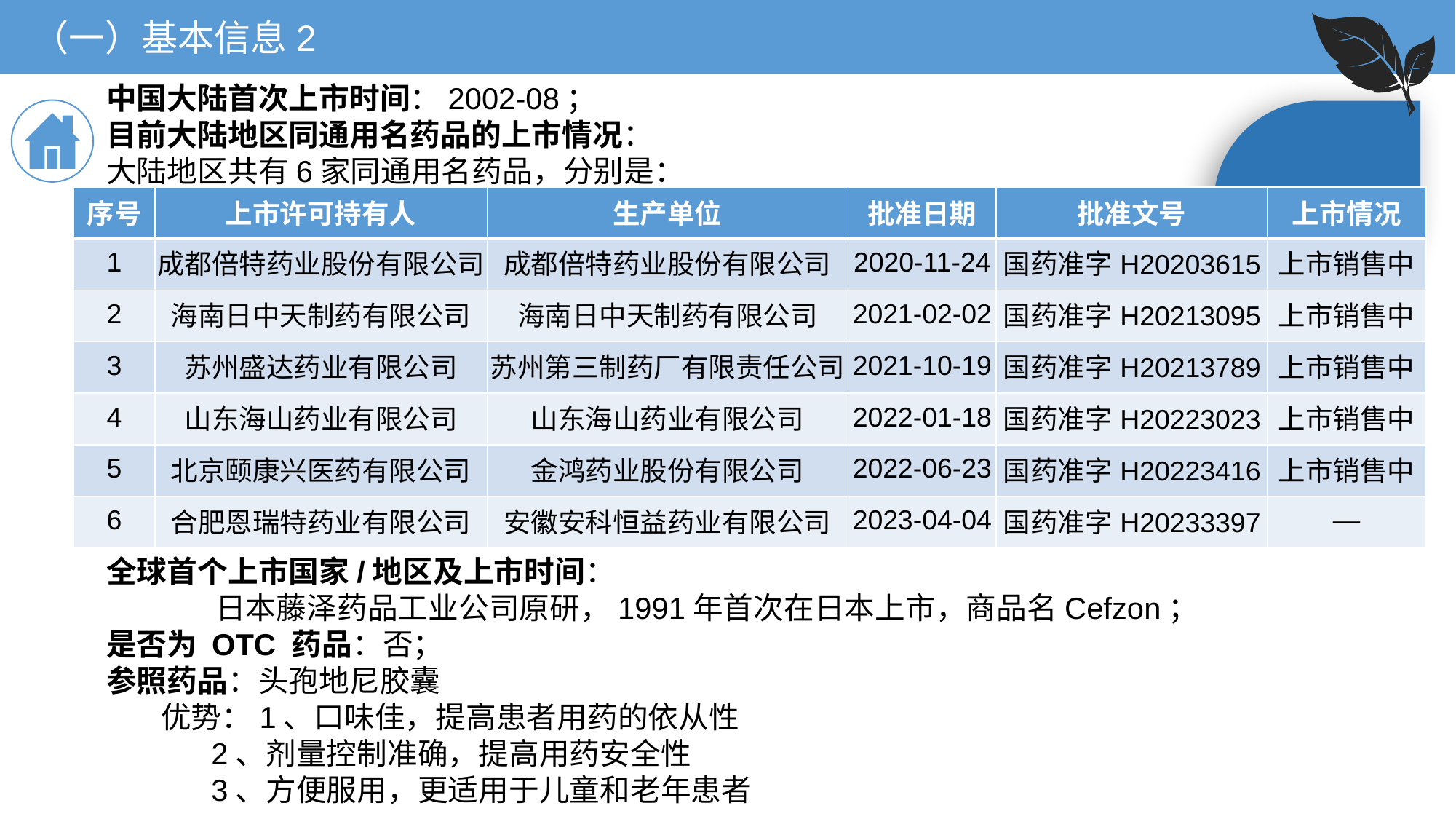

（一）基本信息2
中国大陆首次上市时间：2002-08；
目前大陆地区同通用名药品的上市情况：大陆地区共有6家同通用名药品，分别是：

全球首个上市国家/地区及上市时间：
	日本藤泽药品工业公司原研，1991年首次在日本上市，商品名Cefzon；
是否为 OTC 药品：否；
参照药品：头孢地尼胶囊
优势：1、口味佳，提高患者用药的依从性
      2、剂量控制准确，提高用药安全性
      3、方便服用，更适用于儿童和老年患者

| 序号 | 上市许可持有人 | 生产单位 | 批准日期 | 批准文号 | 上市情况 |
| --- | --- | --- | --- | --- | --- |
| 1 | 成都倍特药业股份有限公司​ | 成都倍特药业股份有限公司 | 2020-11-24 | 国药准字H20203615 | 上市销售中 |
| 2 | 海南日中天制药有限公司​​ | 海南日中天制药有限公司 | 2021-02-02 | 国药准字H20213095 | 上市销售中 |
| 3 | 苏州盛达药业有限公司​​ | 苏州第三制药厂有限责任公司 | 2021-10-19 | 国药准字H20213789 | 上市销售中 |
| 4 | 山东海山药业有限公司​​ | 山东海山药业有限公司 | 2022-01-18 | 国药准字H20223023 | 上市销售中 |
| 5 | 北京颐康兴医药有限公司 | 金鸿药业股份有限公司 | 2022-06-23 | 国药准字H20223416 | 上市销售中 |
| 6 | 合肥恩瑞特药业有限公司​​ | 安徽安科恒益药业有限公司 | 2023-04-04 | 国药准字H20233397 | — |